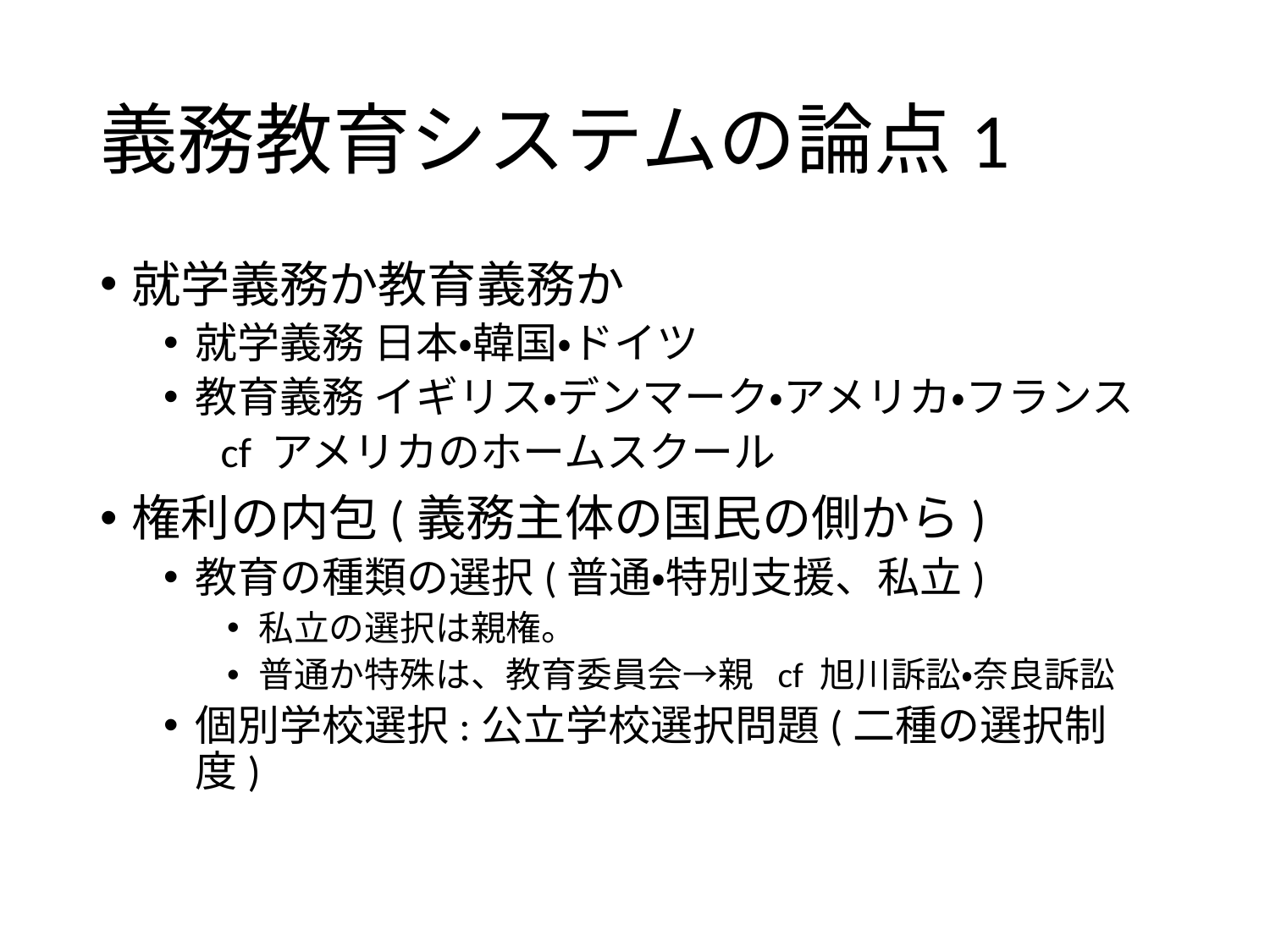

# 義務教育システムの論点1
就学義務か教育義務か
就学義務 日本・韓国・ドイツ
教育義務 イギリス・デンマーク・アメリカ・フランス
      cf アメリカのホームスクール
権利の内包(義務主体の国民の側から)
教育の種類の選択(普通・特別支援、私立)
私立の選択は親権。
普通か特殊は、教育委員会→親  cf 旭川訴訟・奈良訴訟
個別学校選択:公立学校選択問題(二種の選択制度)